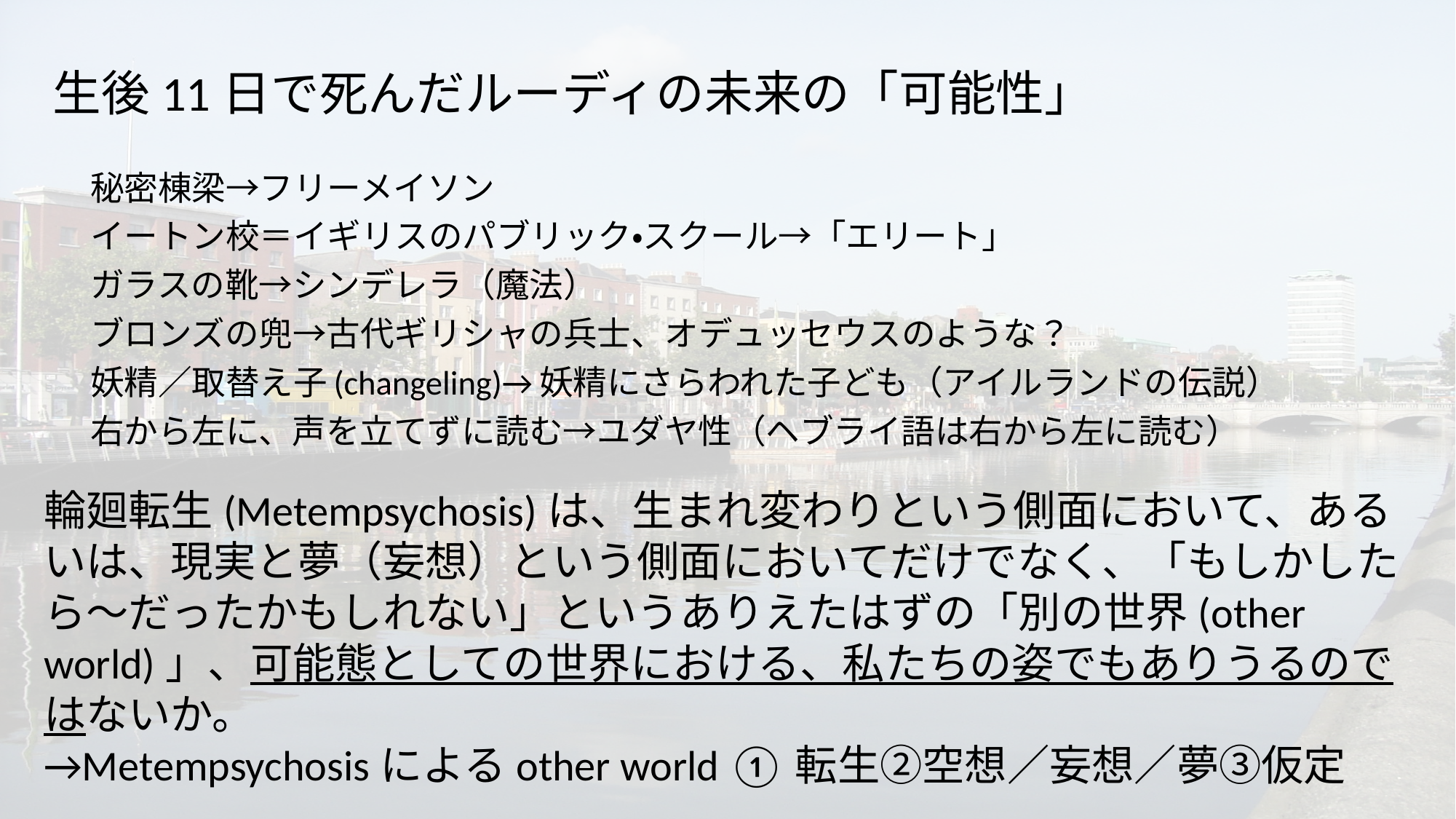

# 生後11日で死んだルーディの未来の「可能性」
秘密棟梁→フリーメイソン
イートン校＝イギリスのパブリック・スクール→「エリート」
ガラスの靴→シンデレラ（魔法）
ブロンズの兜→古代ギリシャの兵士、オデュッセウスのような？
妖精／取替え子(changeling)→妖精にさらわれた子ども（アイルランドの伝説）
右から左に、声を立てずに読む→ユダヤ性（ヘブライ語は右から左に読む）
輪廻転生(Metempsychosis)は、生まれ変わりという側面において、あるいは、現実と夢（妄想）という側面においてだけでなく、「もしかしたら～だったかもしれない」というありえたはずの「別の世界(other world)」、可能態としての世界における、私たちの姿でもありうるのではないか。
→Metempsychosisによるother world ①転生②空想／妄想／夢③仮定